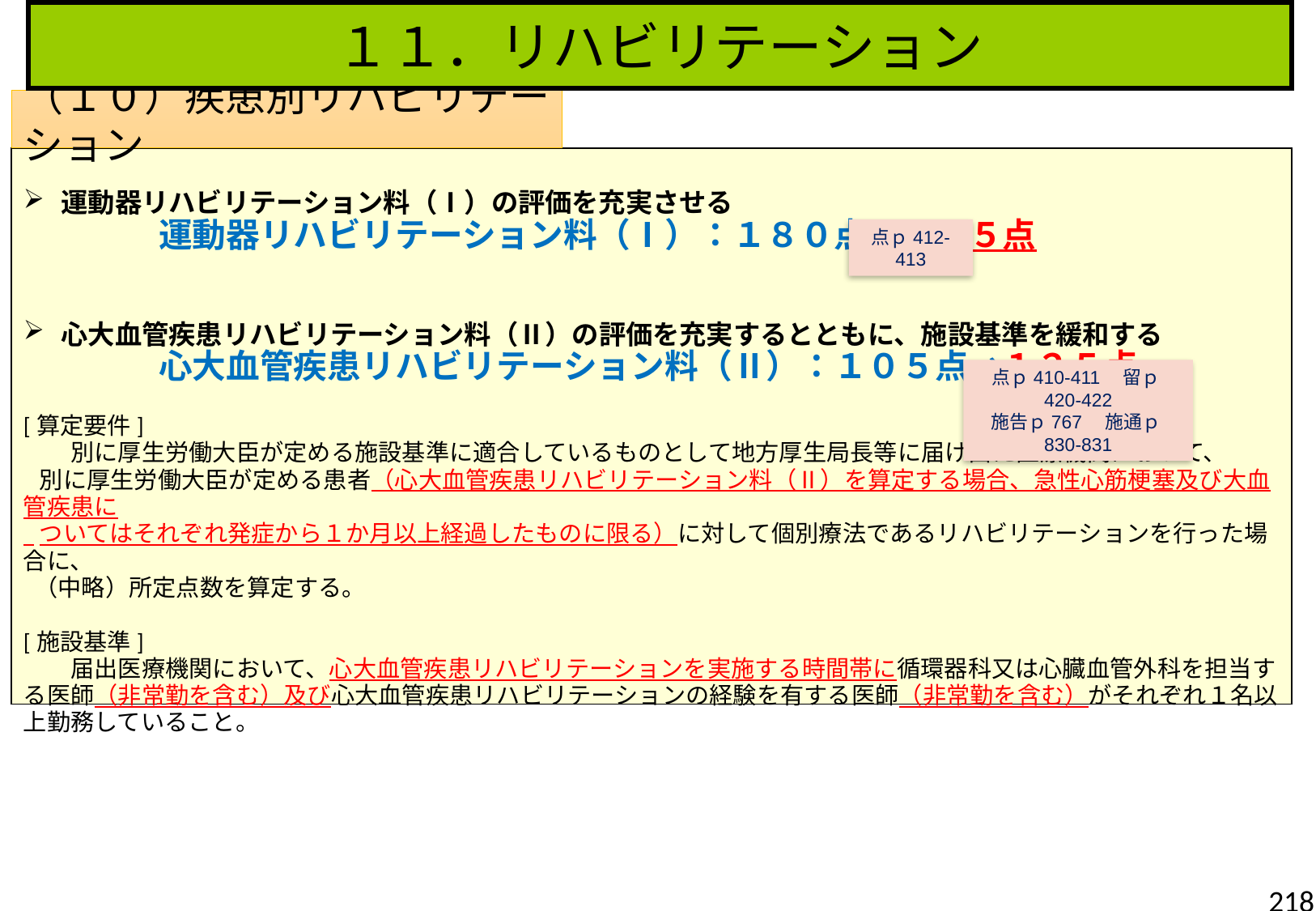

１１．リハビリテーション
（１０）疾患別リハビリテーション

運動器リハビリテーション料（Ⅰ）の評価を充実させる
　　　　運動器リハビリテーション料（Ⅰ）：１８０点→１８５点

心大血管疾患リハビリテーション料（Ⅱ）の評価を充実するとともに、施設基準を緩和する
　　　　心大血管疾患リハビリテーション料（Ⅱ）：１０５点→１２５点

[算定要件]
　　別に厚生労働大臣が定める施設基準に適合しているものとして地方厚生局長等に届け出た医療機関において、
  別に厚生労働大臣が定める患者（心大血管疾患リハビリテーション料（Ⅱ）を算定する場合、急性心筋梗塞及び大血管疾患に
  ついてはそれぞれ発症から１か月以上経過したものに限る）に対して個別療法であるリハビリテーションを行った場合に、
 （中略）所定点数を算定する。

[施設基準]
　　届出医療機関において、心大血管疾患リハビリテーションを実施する時間帯に循環器科又は心臓血管外科を担当する医師（非常勤を含む）及び心大血管疾患リハビリテーションの経験を有する医師（非常勤を含む）がそれぞれ１名以上勤務していること。
点ｐ412-413
点ｐ410-411　留ｐ420-422
施告ｐ767　施通ｐ830-831
218